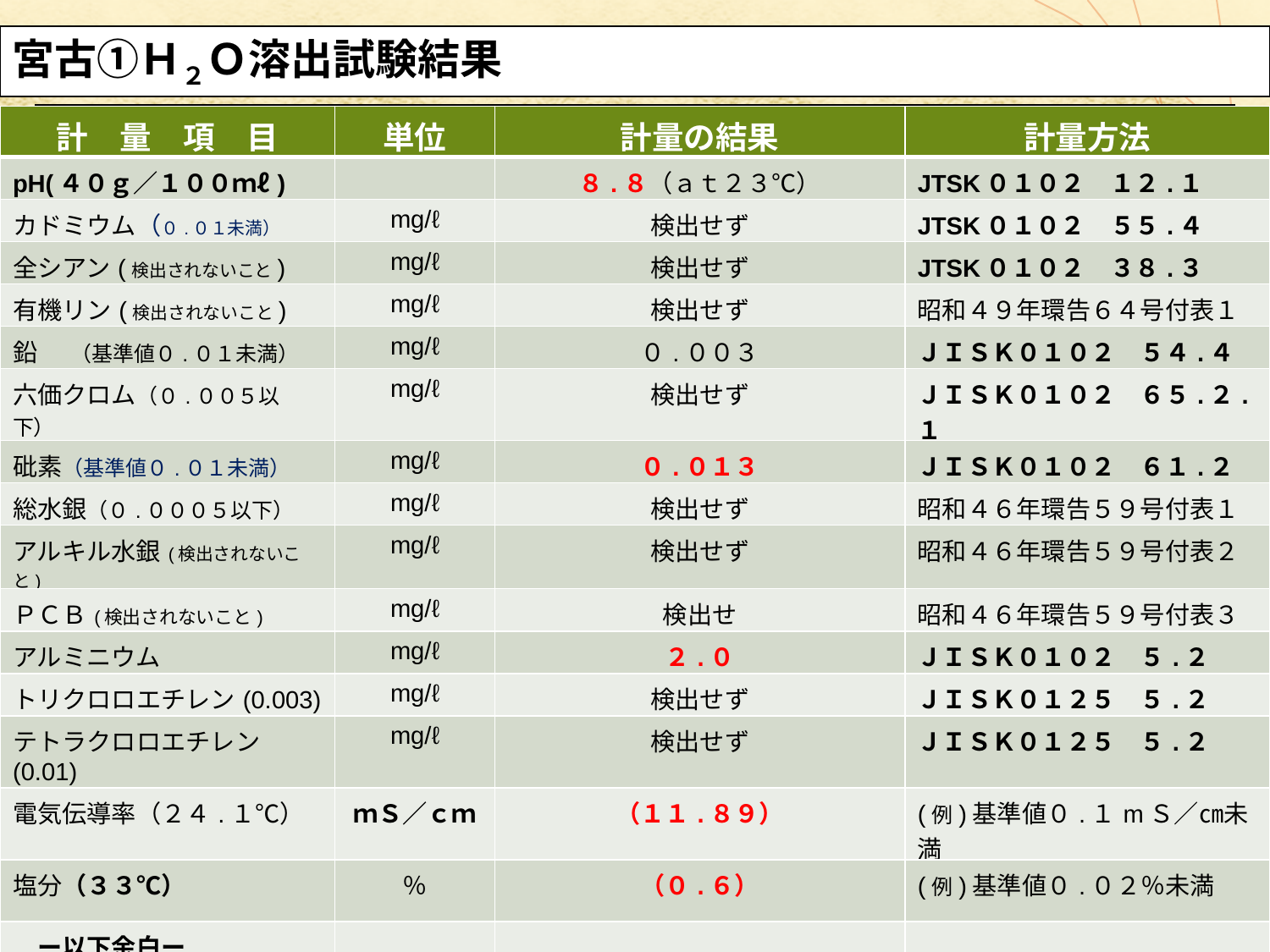

宮古①Ｈ２Ｏ溶出試験結果
| 計　量　項　目 | 単位 | 計量の結果 | 計量方法 |
| --- | --- | --- | --- |
| pH(４０ｇ／１００ｍℓ) |  | ８.８（ａｔ２３℃） | JTSK０１０２　１２.１ |
| カドミウム（０.０１未満） | mg/ℓ | 検出せず | JTSK０１０２　５５.４ |
| 全シアン(検出されないこと) | mg/ℓ | 検出せず | JTSK０１０２　３８.３ |
| 有機リン(検出されないこと) | mg/ℓ | 検出せず | 昭和４９年環告６４号付表１ |
| 鉛 （基準値０.０１未満） | mg/ℓ | ０.００３ | ＪＩＳＫ０１０２　５４.４ |
| 六価クロム（０.００５以下） | mg/ℓ | 検出せず | ＪＩＳＫ０１０２　６５.２.１ |
| 砒素（基準値０.０１未満） | mg/ℓ | ０.０１３ | ＪＩＳＫ０１０２　６１.２ |
| 総水銀（０.０００５以下） | mg/ℓ | 検出せず | 昭和４６年環告５９号付表１ |
| アルキル水銀(検出されないこと) | mg/ℓ | 検出せず | 昭和４６年環告５９号付表２ |
| ＰＣＢ(検出されないこと) | mg/ℓ | 検出せ | 昭和４６年環告５９号付表３ |
| アルミニウム | mg/ℓ | ２.０ | ＪＩＳＫ０１０２　５.２ |
| トリクロロエチレン(0.003) | mg/ℓ | 検出せず | ＪＩＳＫ０１２５　５.２ |
| テトラクロロエチレン(0.01) | mg/ℓ | 検出せず | ＪＩＳＫ０１２５　５.２ |
| 電気伝導率（２４.１℃） | ｍＳ／ｃｍ | （１１.８９） | (例)基準値０.１mＳ／㎝未満 |
| 塩分（３３℃） | ％ | （０.６） | (例)基準値０.０２％未満 |
| ー以下余白ー |  |  |  |
|  |  |  |  |
|  |  |  |  |
|  |  |  |  |